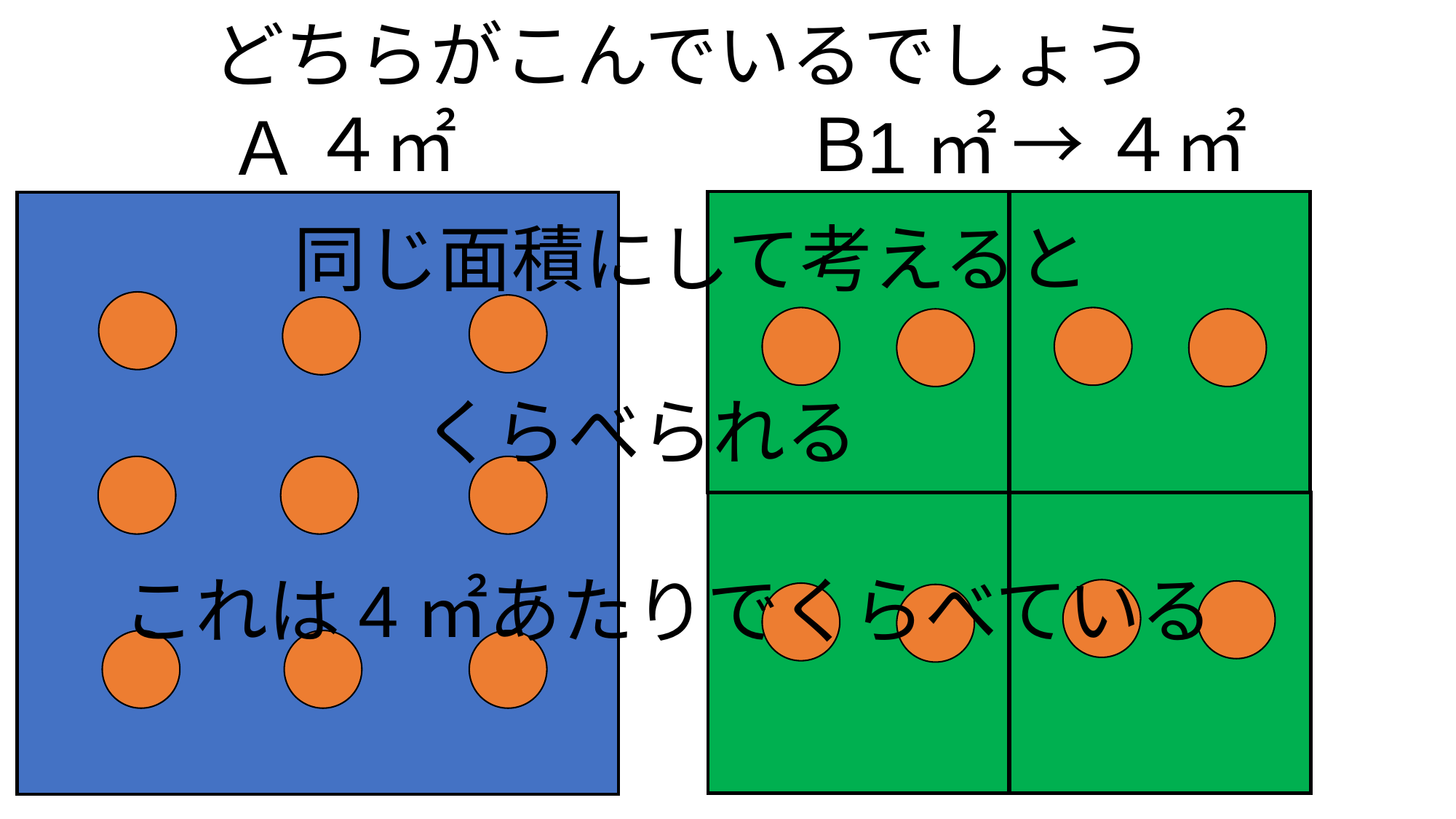

どちらがこんでいるでしょう
→４㎡
４㎡
Ｂ
1㎡
Ａ

同じ面積にして考えると

くらべられる

これは4㎡あたりでくらべている